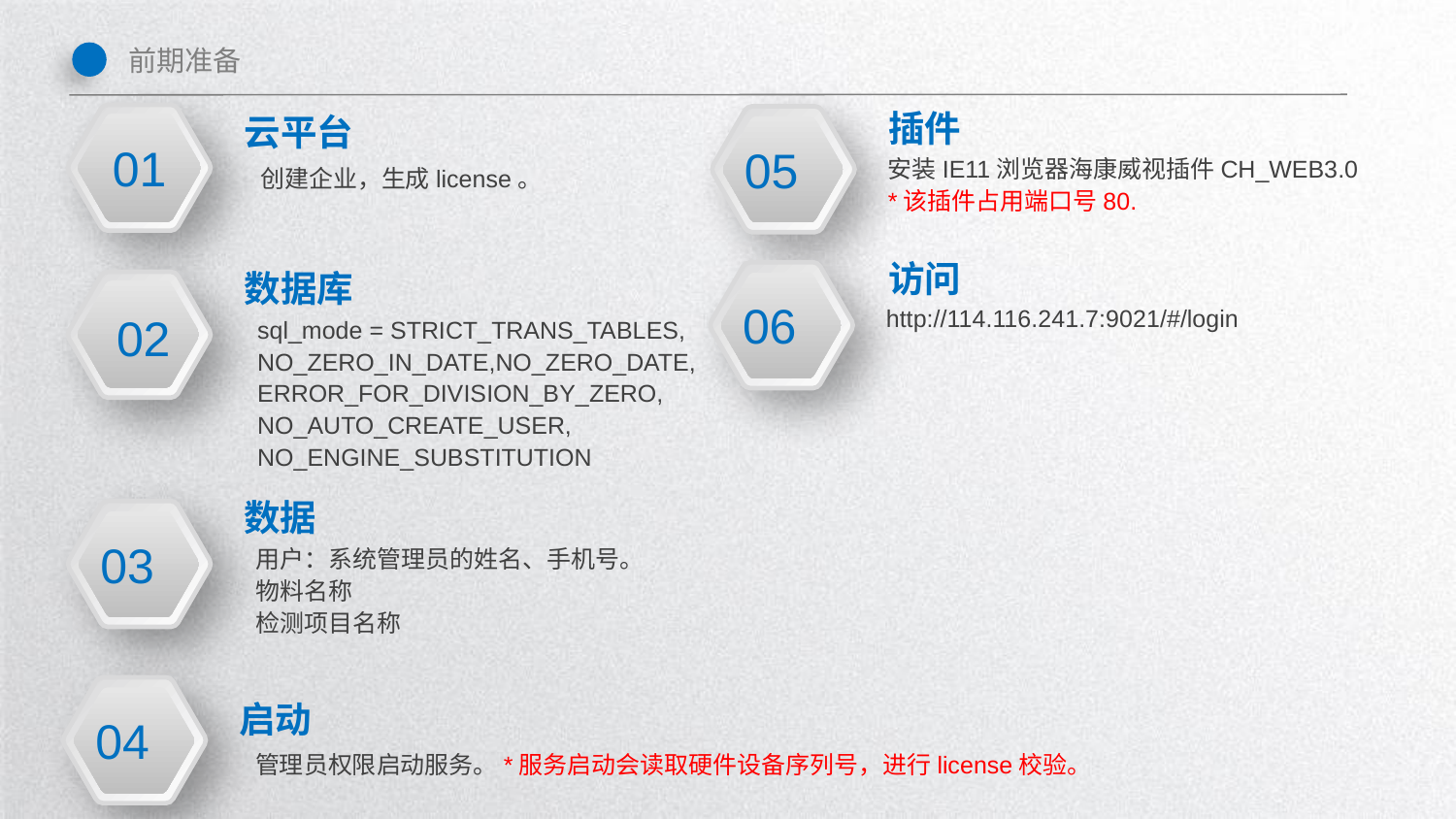

前期准备

插件
云平台

01

05
安装IE11浏览器海康威视插件CH_WEB3.0
*该插件占用端口号80.
创建企业，生成license。
访问
数据库

06

02
http://114.116.241.7:9021/#/login
sql_mode = STRICT_TRANS_TABLES,
NO_ZERO_IN_DATE,NO_ZERO_DATE,
ERROR_FOR_DIVISION_BY_ZERO,
NO_AUTO_CREATE_USER,
NO_ENGINE_SUBSTITUTION
数据

03
用户：系统管理员的姓名、手机号。
物料名称
检测项目名称

04
启动
管理员权限启动服务。*服务启动会读取硬件设备序列号，进行license校验。